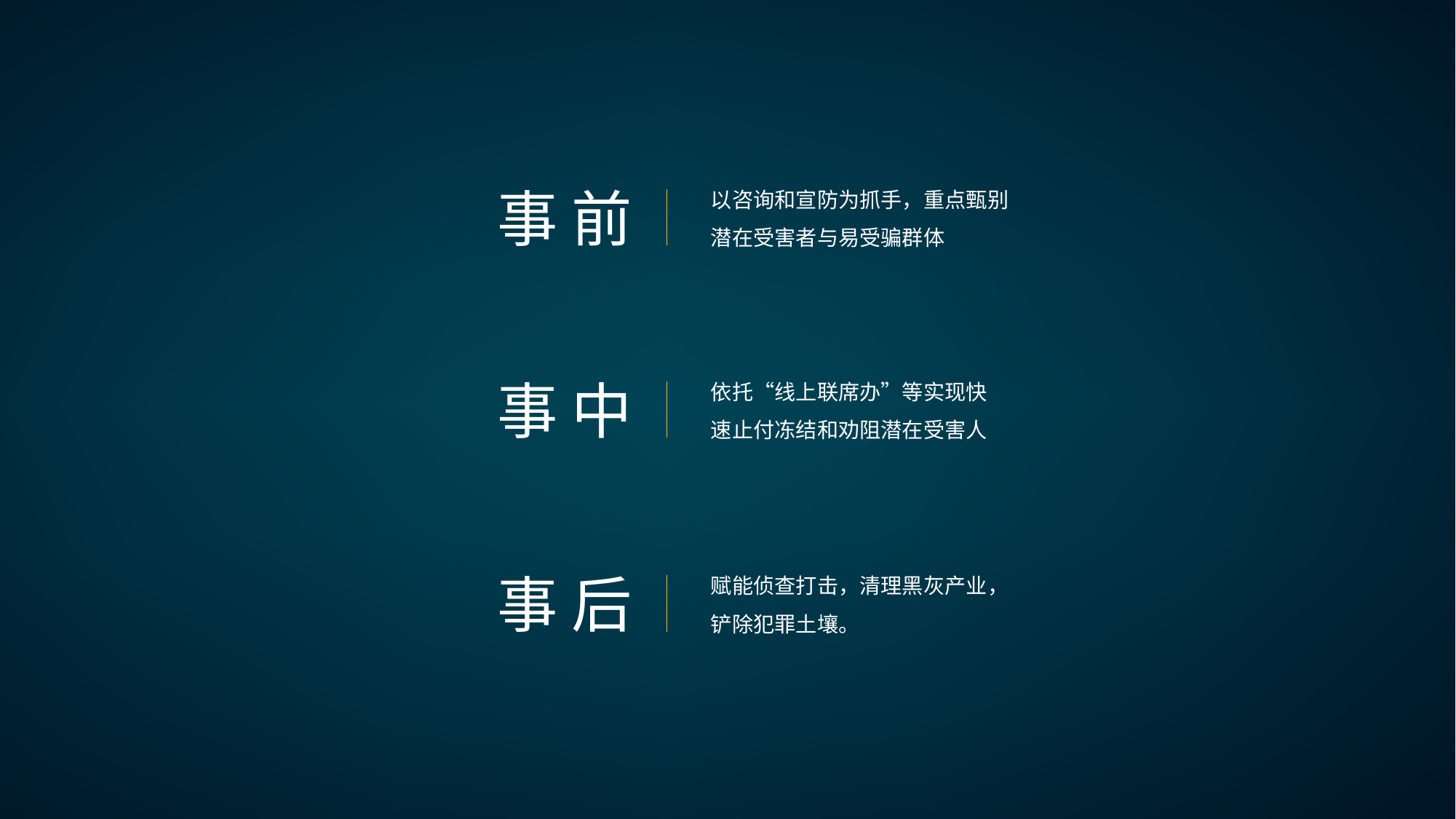

以咨询和宣防为抓手，重点甄别潜在受害者与易受骗群体
事 前
依托“线上联席办”等实现快速止付冻结和劝阻潜在受害人
事 中
赋能侦查打击，清理黑灰产业，铲除犯罪土壤。
事 后